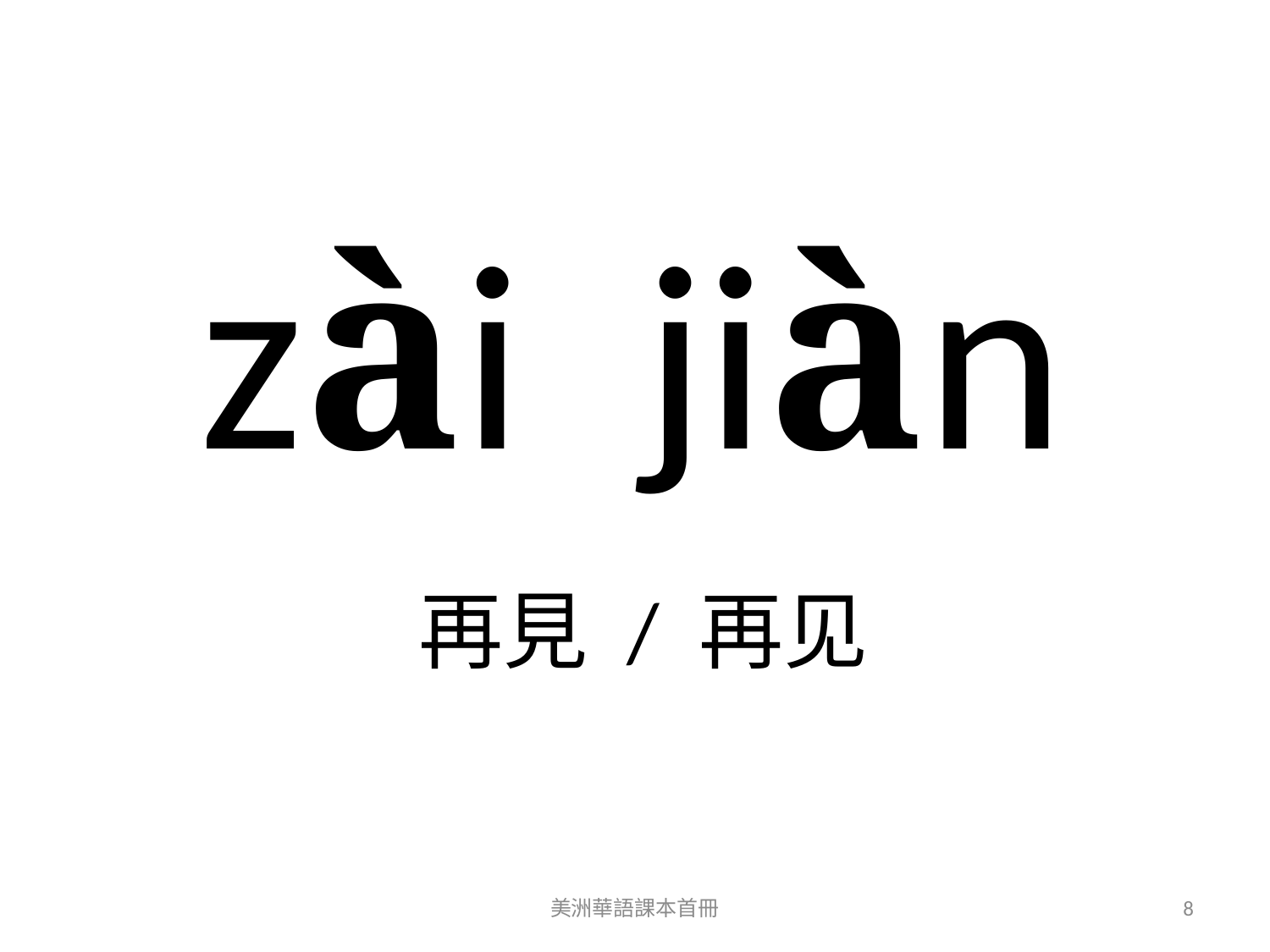

zài  jiàn
再見 / 再见
美洲華語課本首冊
8